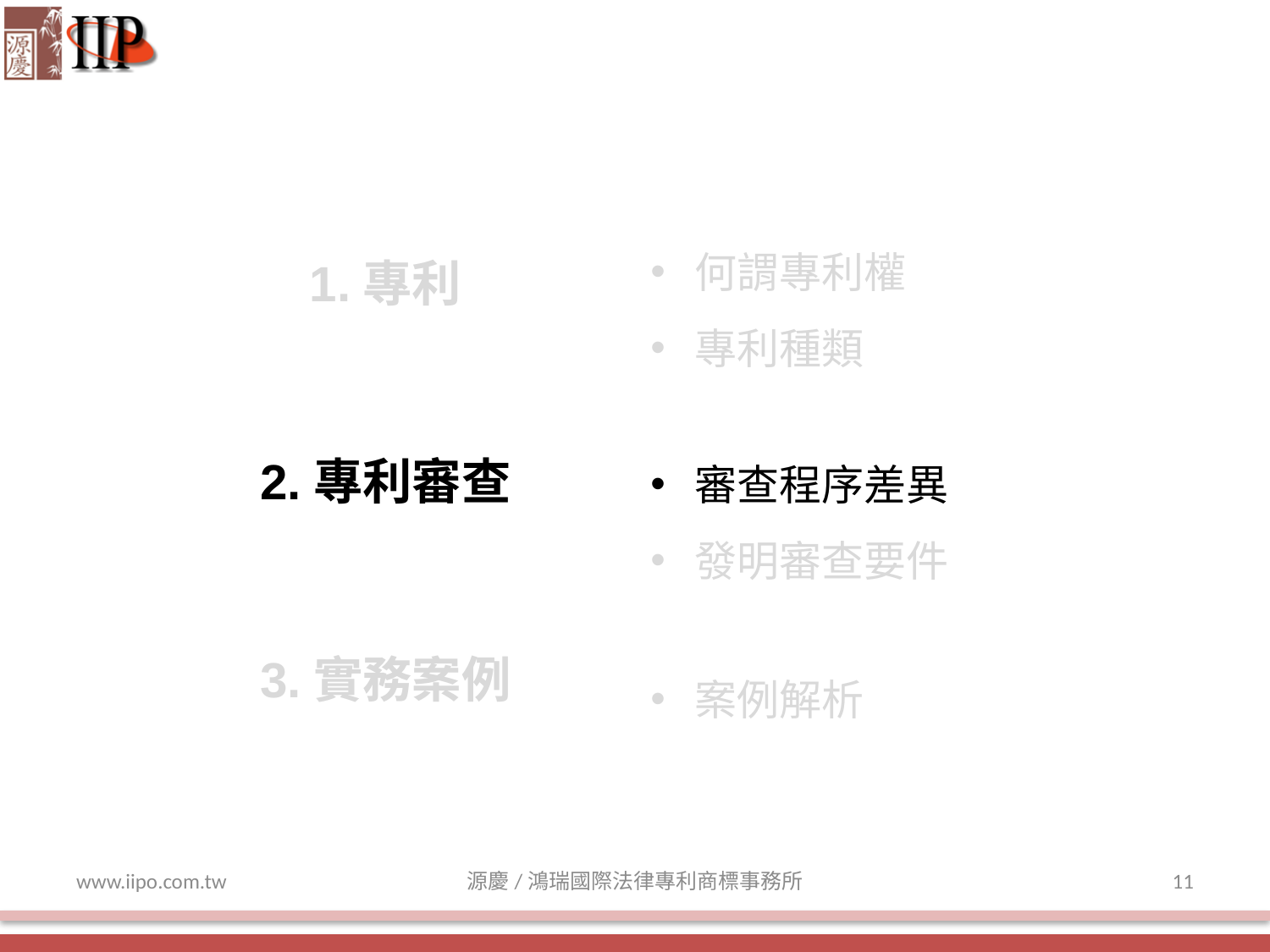

何謂專利權
  專利種類
1.專利
  審查程序差異
  發明審查要件
2.專利審查
3.實務案例
  案例解析
www.iipo.com.tw
源慶/鴻瑞國際法律專利商標事務所
11